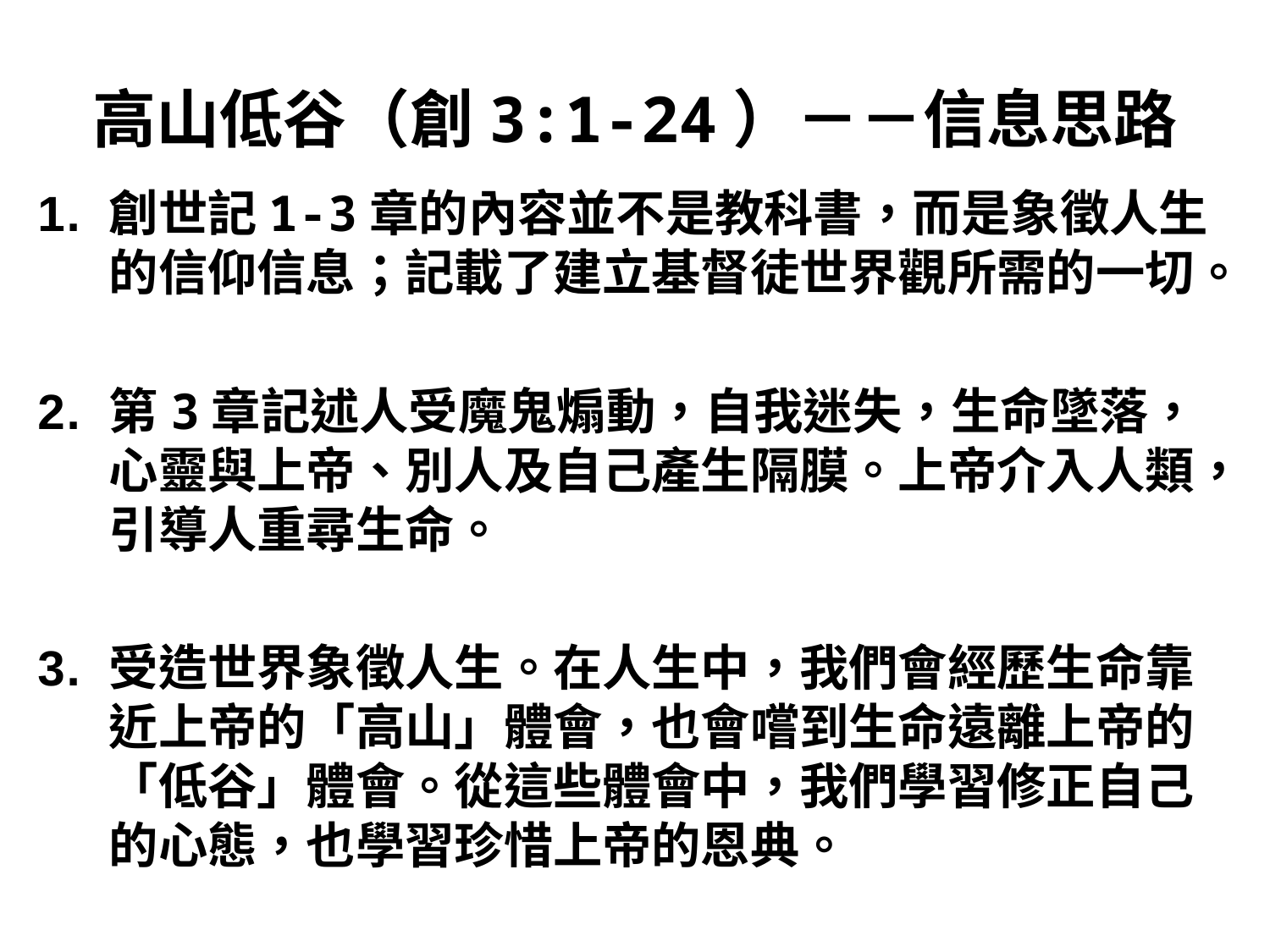

# 高山低谷（創3:1-24）－－信息思路
創世記1-3章的內容並不是教科書，而是象徵人生的信仰信息；記載了建立基督徒世界觀所需的一切。

第3章記述人受魔鬼煽動，自我迷失，生命墜落，心靈與上帝、別人及自己產生隔膜。上帝介入人類，引導人重尋生命。

受造世界象徵人生。在人生中，我們會經歷生命靠近上帝的「高山」體會，也會嚐到生命遠離上帝的「低谷」體會。從這些體會中，我們學習修正自己的心態，也學習珍惜上帝的恩典。